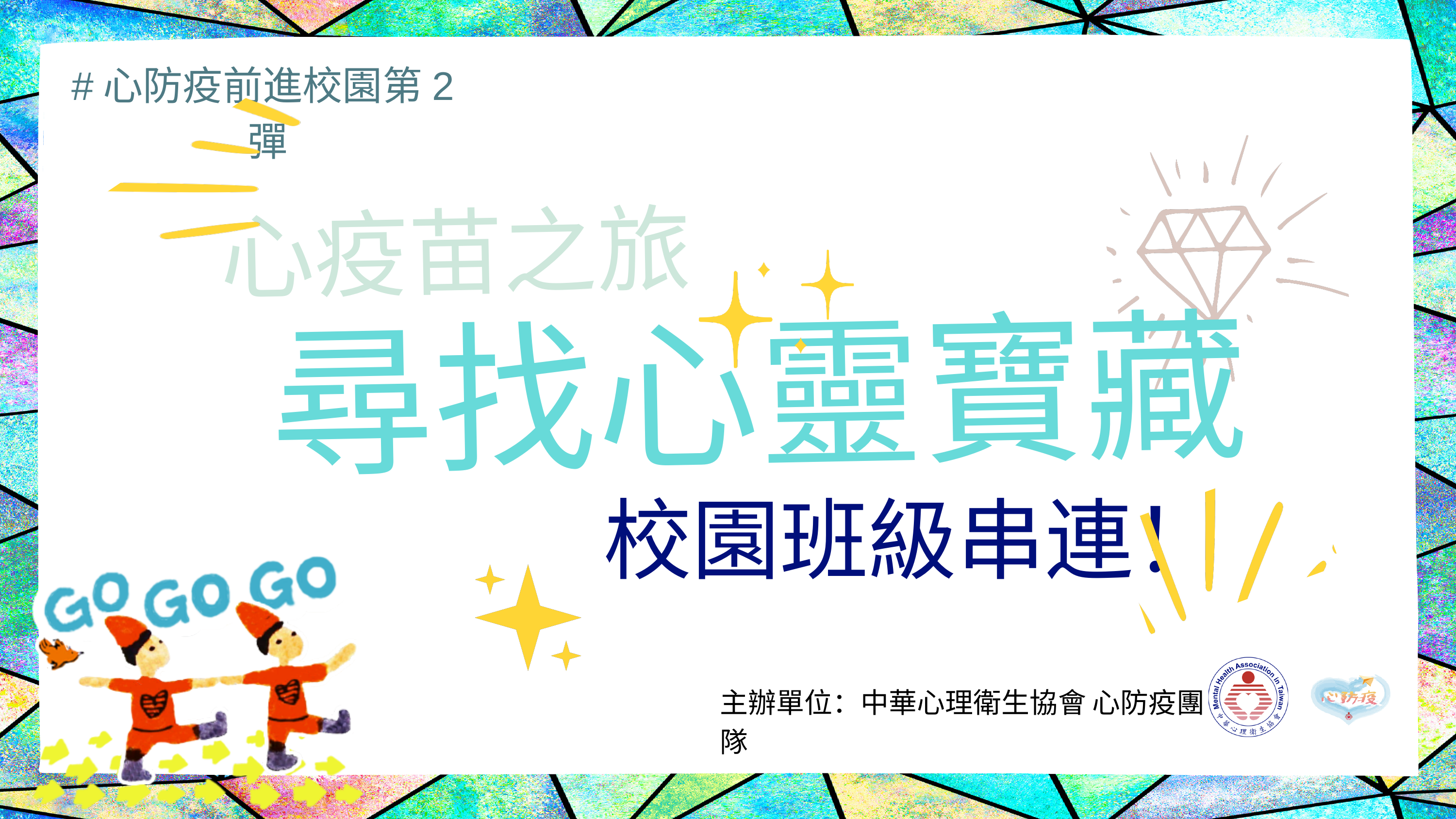

#心防疫前進校園第2彈

心疫苗之旅

尋找心靈寶藏
校園班級串連！

主辦單位：中華心理衛生協會 心防疫團隊